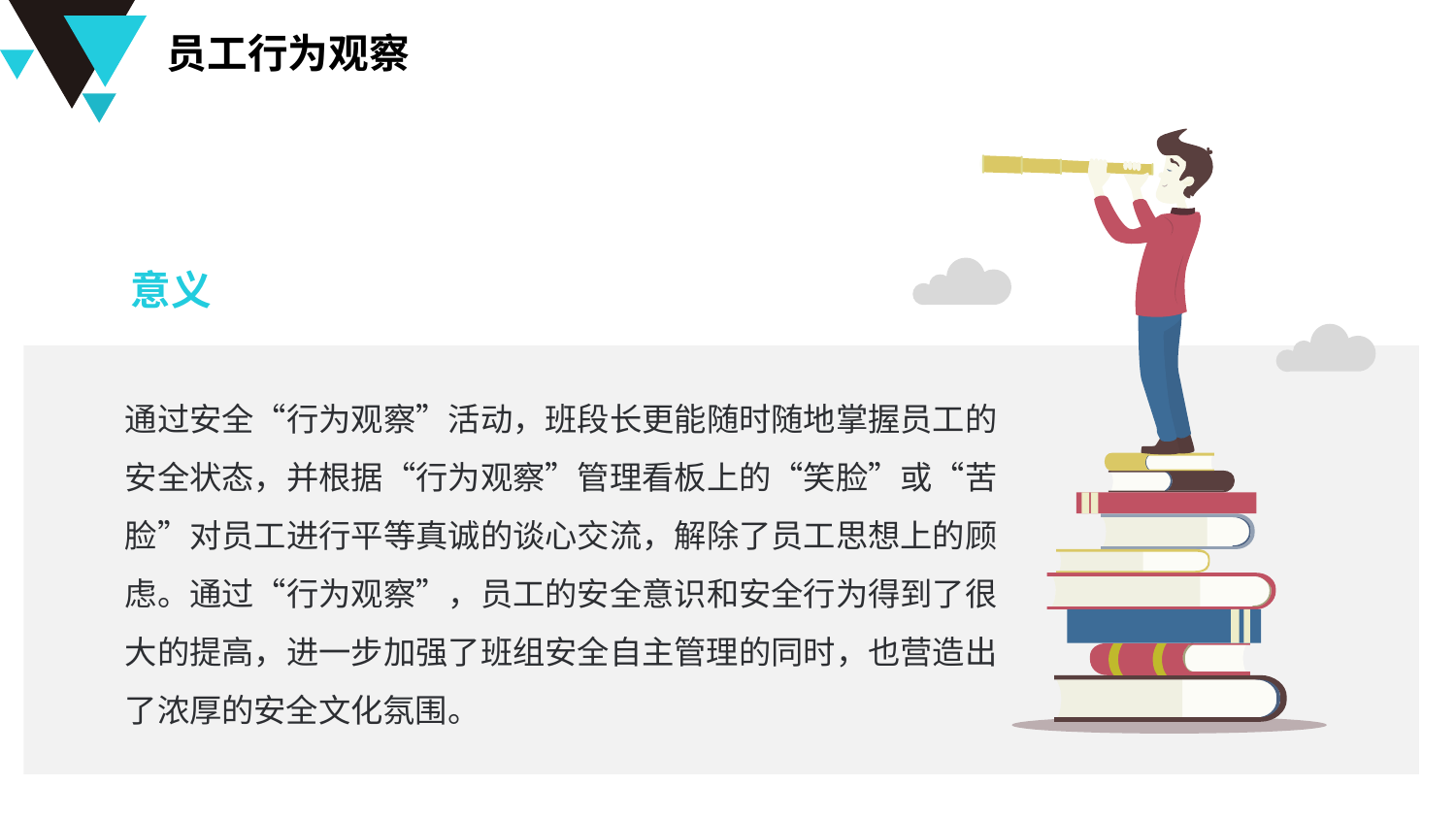

员工行为观察

意义

通过安全“行为观察”活动，班段长更能随时随地掌握员工的安全状态，并根据“行为观察”管理看板上的“笑脸”或“苦脸”对员工进行平等真诚的谈心交流，解除了员工思想上的顾虑。通过“行为观察”，员工的安全意识和安全行为得到了很大的提高，进一步加强了班组安全自主管理的同时，也营造出了浓厚的安全文化氛围。